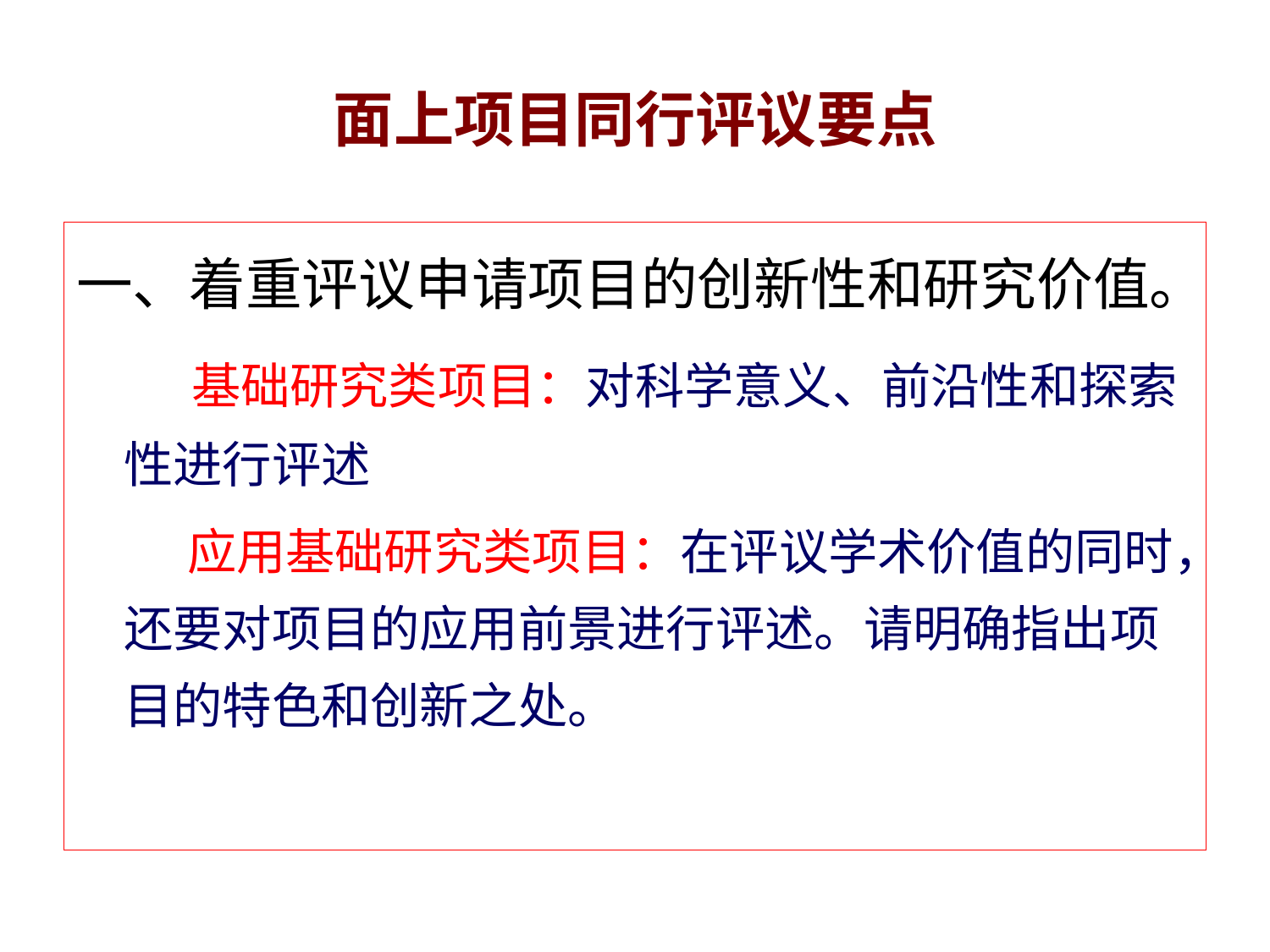

# 面上项目同行评议要点
一、着重评议申请项目的创新性和研究价值。
        基础研究类项目：对科学意义、前沿性和探索性进行评述
         应用基础研究类项目：在评议学术价值的同时，还要对项目的应用前景进行评述。请明确指出项目的特色和创新之处。